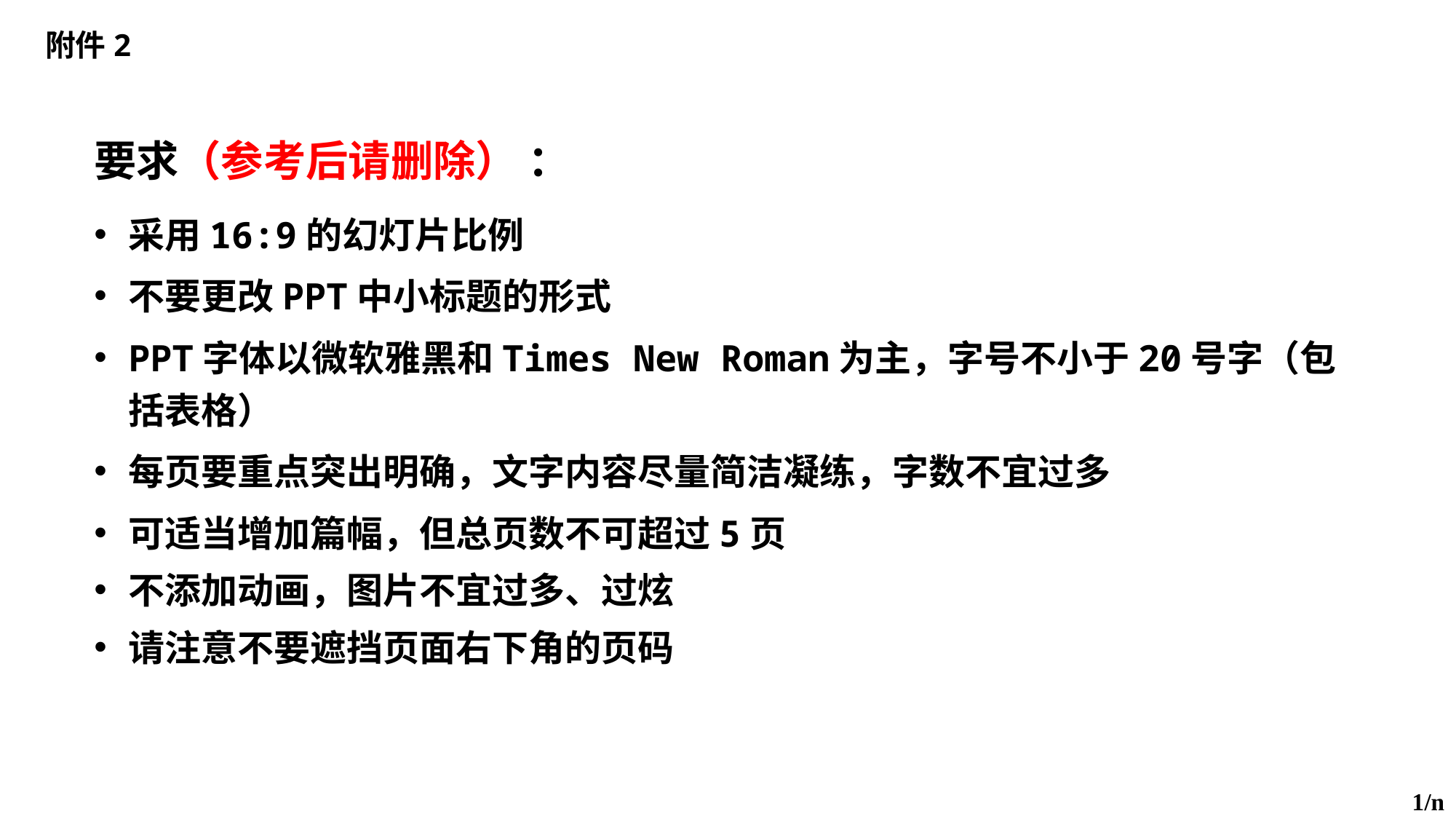

附件2
要求（参考后请删除） ：
采用16:9的幻灯片比例
不要更改PPT中小标题的形式
PPT字体以微软雅黑和Times New Roman为主，字号不小于20号字（包括表格）
每页要重点突出明确，文字内容尽量简洁凝练，字数不宜过多
可适当增加篇幅，但总页数不可超过5页
不添加动画，图片不宜过多、过炫
请注意不要遮挡页面右下角的页码
1/n